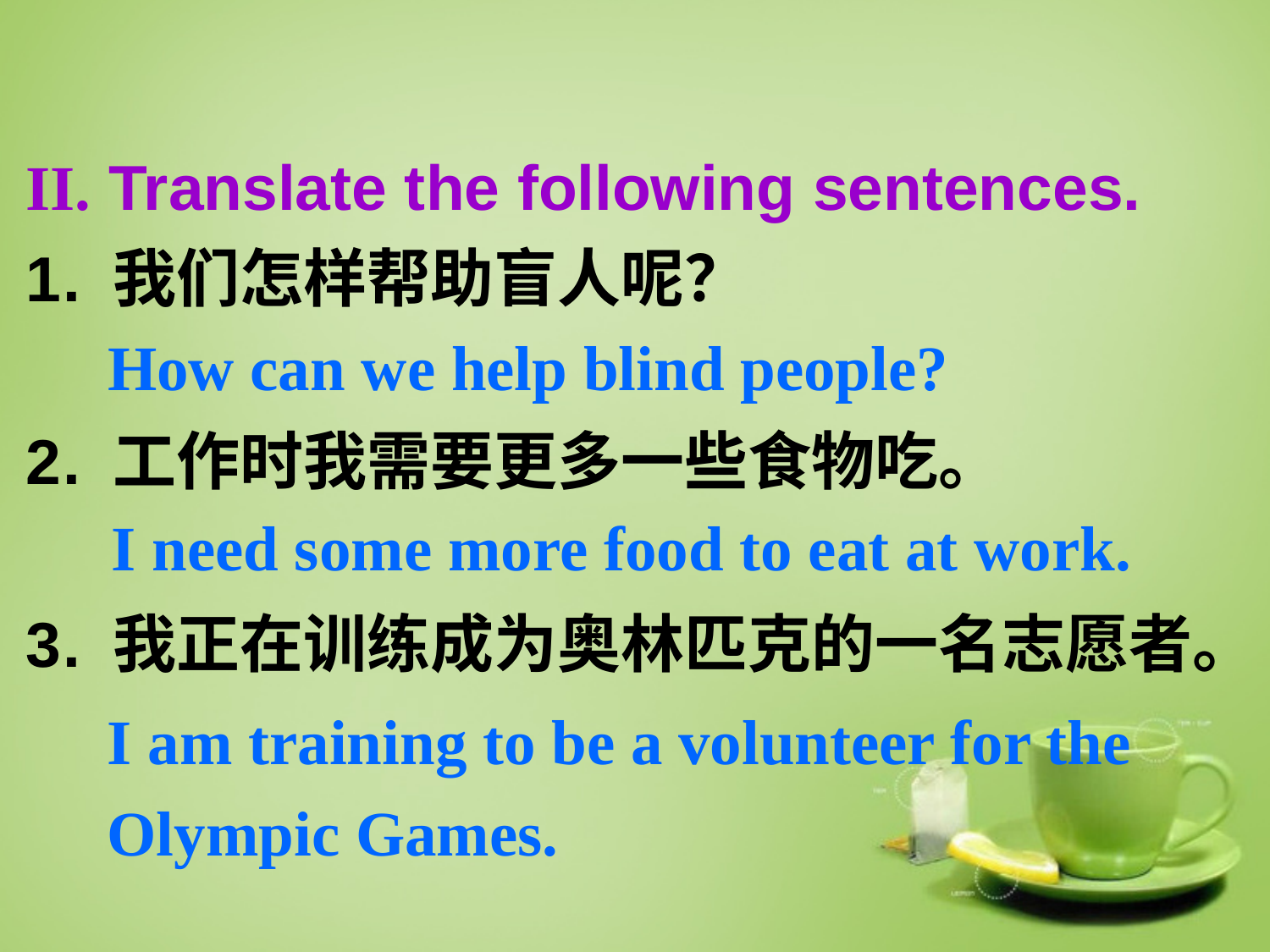

II. Translate the following sentences.
 我们怎样帮助盲人呢？

 工作时我需要更多一些食物吃。

 我正在训练成为奥林匹克的一名志愿者。
How can we help blind people?
I need some more food to eat at work.
I am training to be a volunteer for the Olympic Games.